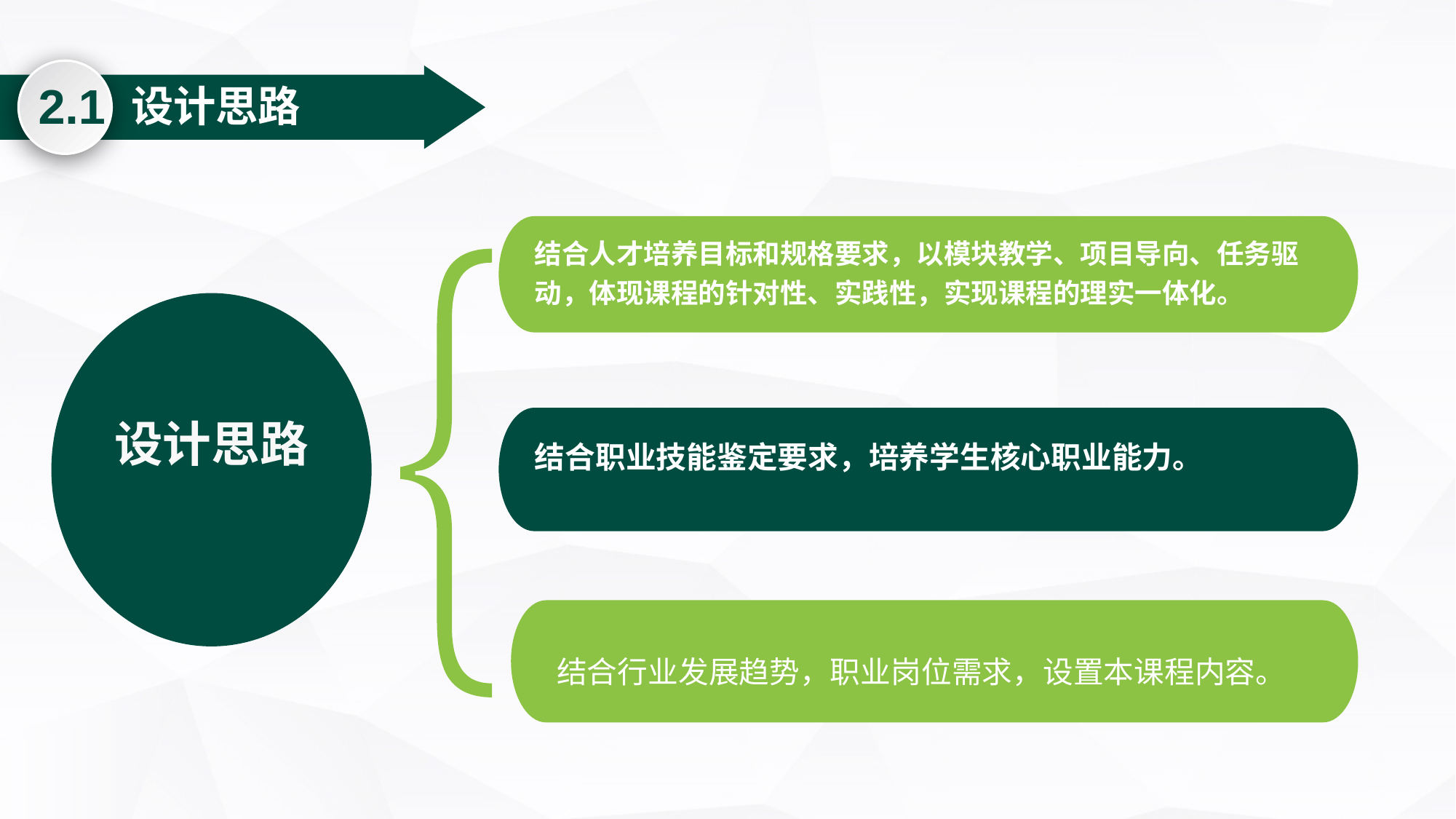

2.1
设计思路

结合人才培养目标和规格要求，以模块教学、项目导向、任务驱动，体现课程的针对性、实践性，实现课程的理实一体化。

设计思路

结合职业技能鉴定要求，培养学生核心职业能力。

 结合行业发展趋势，职业岗位需求，设置本课程内容。